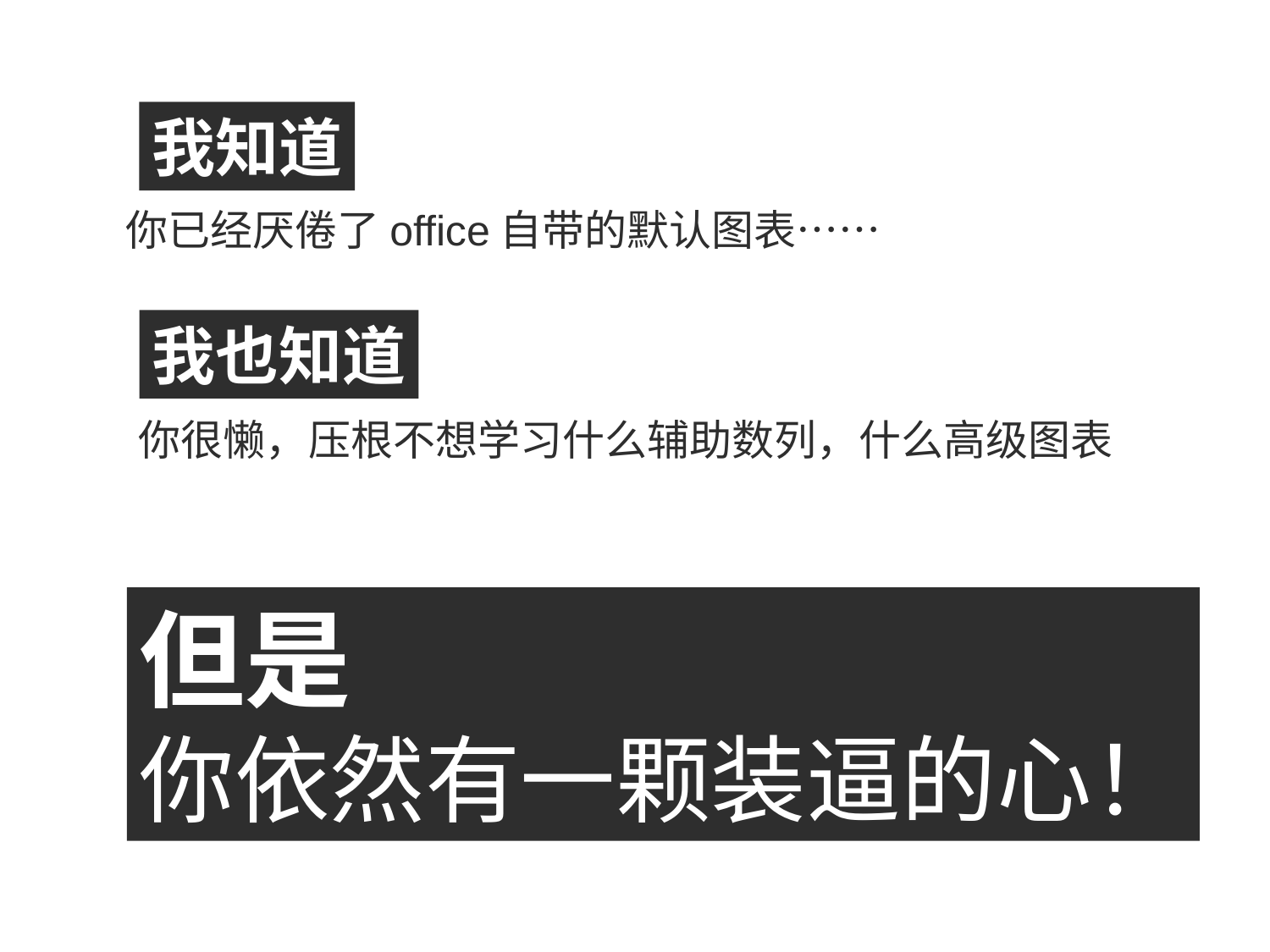

我知道
你已经厌倦了office自带的默认图表……
我也知道
你很懒，压根不想学习什么辅助数列，什么高级图表
但是
你依然有一颗装逼的心！